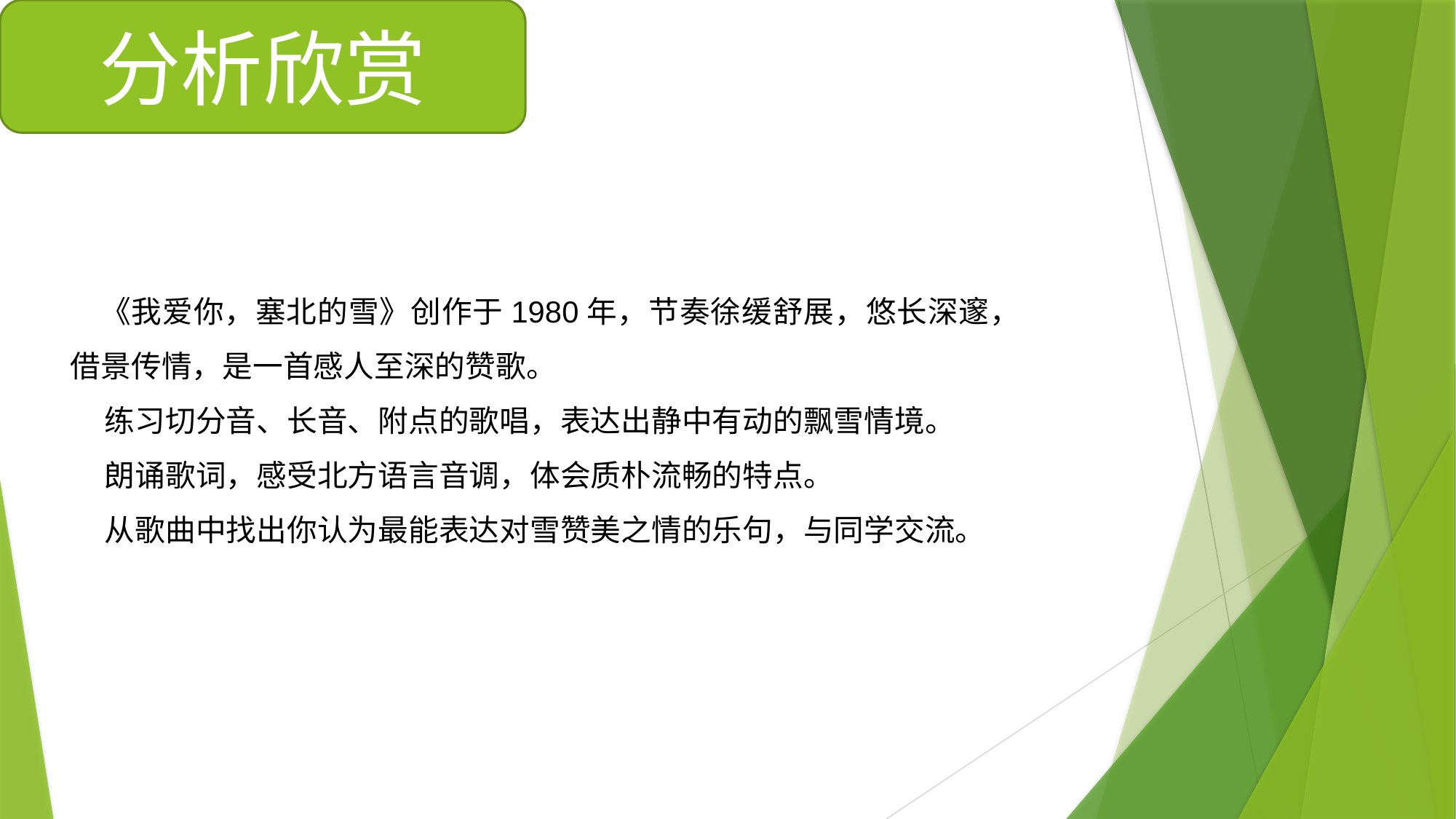

分析欣赏
   《我爱你，塞北的雪》创作于1980年，节奏徐缓舒展，悠长深邃，借景传情，是一首感人至深的赞歌。
    练习切分音、长音、附点的歌唱，表达出静中有动的飘雪情境。
    朗诵歌词，感受北方语言音调，体会质朴流畅的特点。
    从歌曲中找出你认为最能表达对雪赞美之情的乐句，与同学交流。